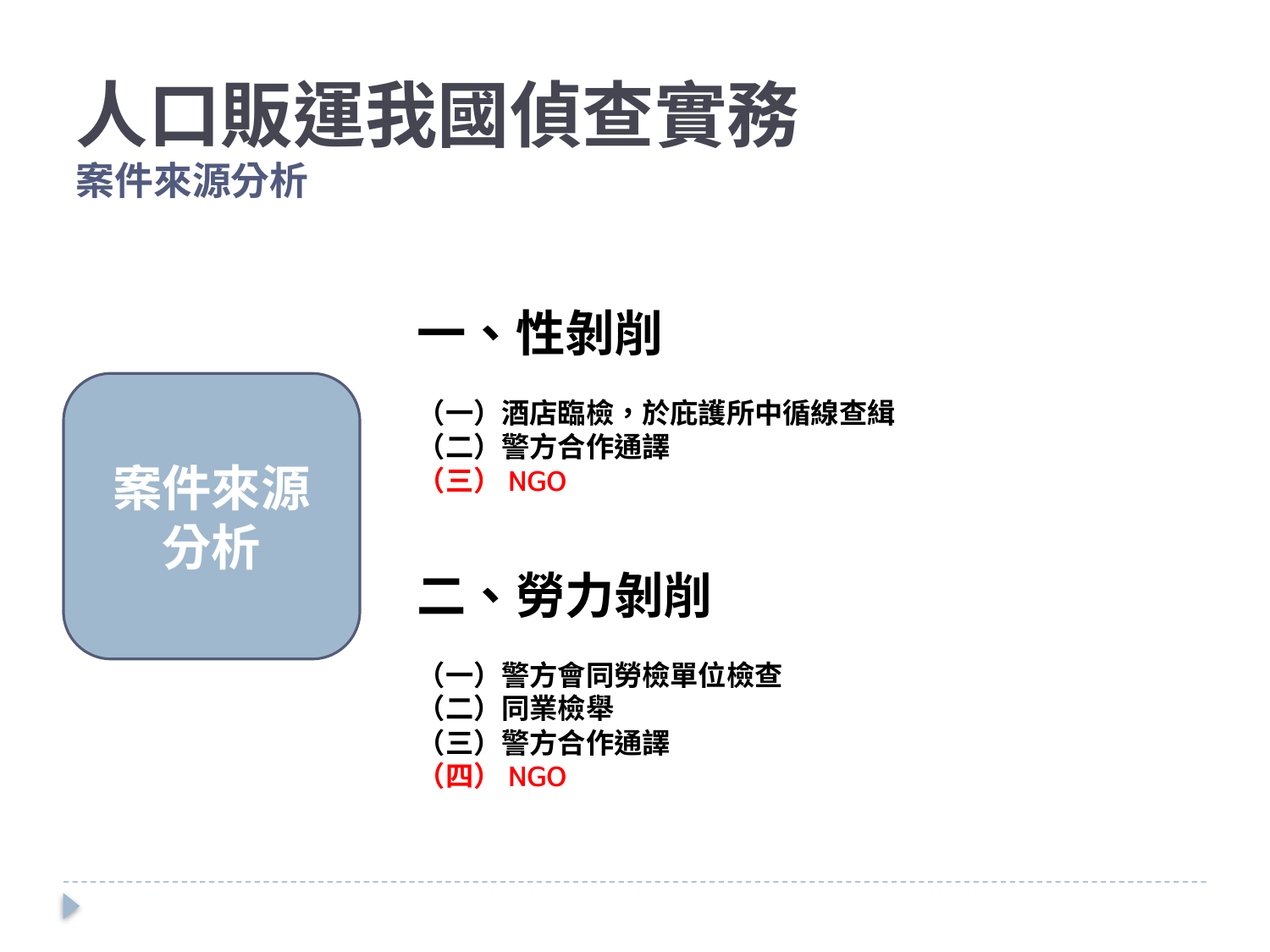

人口販運我國偵查實務
案件來源分析
一、性剝削

（一）酒店臨檢，於庇護所中循線查緝
（二）警方合作通譯
（三）NGO

二、勞力剝削

（一）警方會同勞檢單位檢查
（二）同業檢舉
（三）警方合作通譯
（四）NGO
案件來源分析